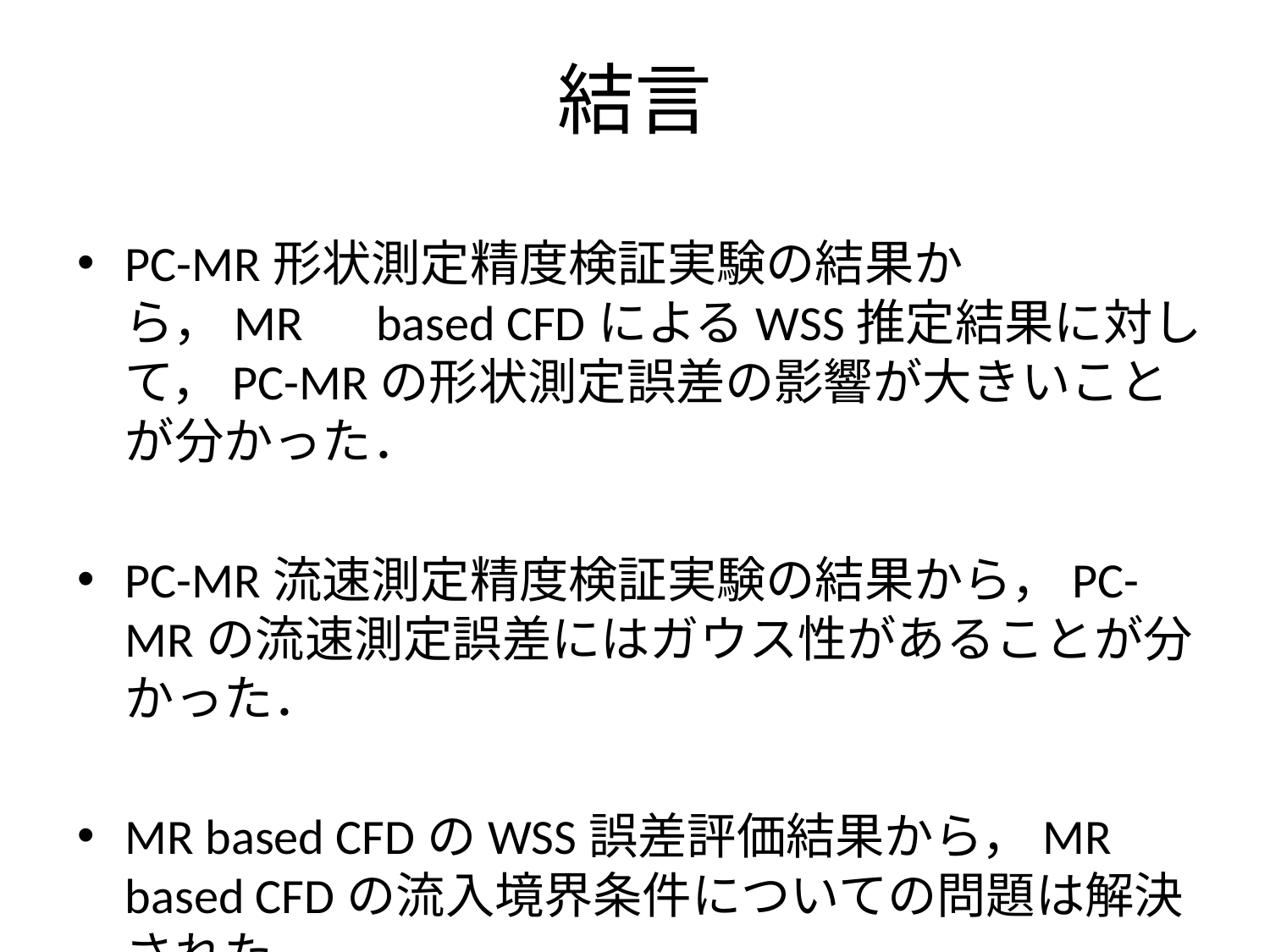

# 結言
PC-MR形状測定精度検証実験の結果から，MR　based CFDによるWSS推定結果に対して，PC-MRの形状測定誤差の影響が大きいことが分かった．

PC-MR流速測定精度検証実験の結果から，PC-MRの流速測定誤差にはガウス性があることが分かった．

MR based CFDのWSS誤差評価結果から，MR based CFDの流入境界条件についての問題は解決された．